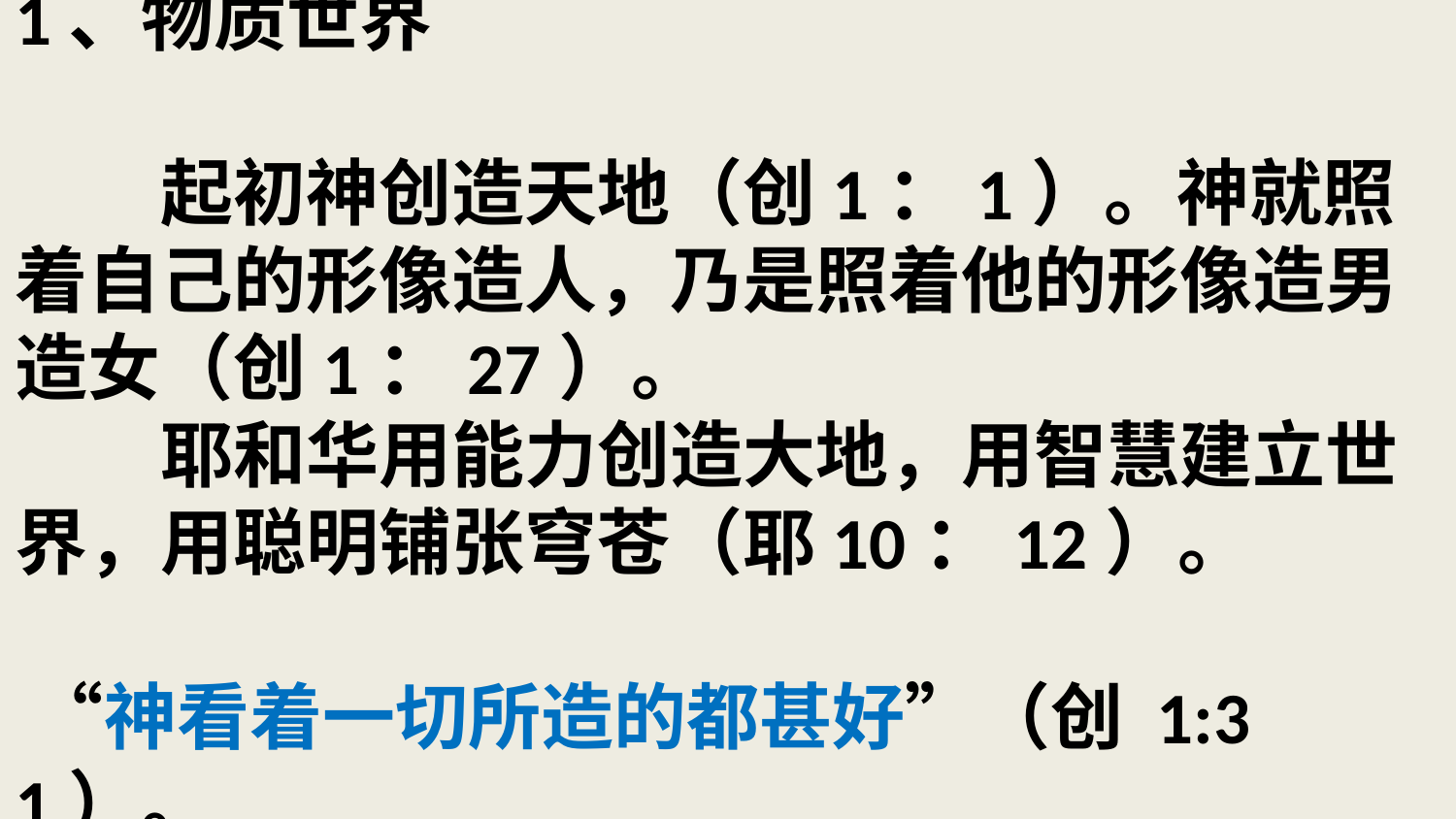

# 1、物质世界 起初神创造天地（创1：1）。神就照着自己的形像造人，乃是照着他的形像造男造女（创1：27）。 耶和华用能力创造大地，用智慧建立世界，用聪明铺张穹苍（耶10：12）。 “神看着一切所造的都甚好”（创 1:31）。